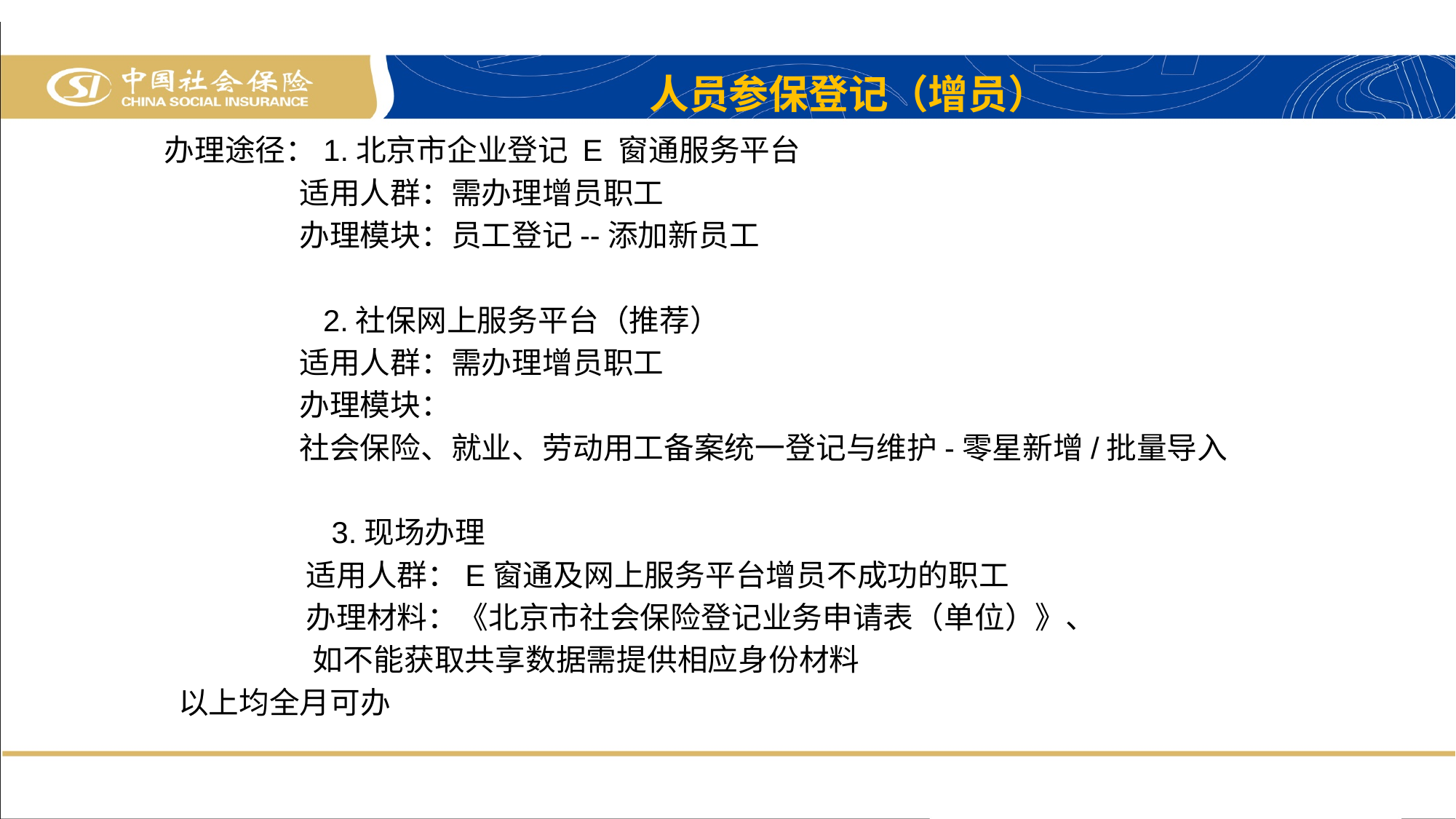

人员参保登记（增员）
办理途径：1.北京市企业登记 E 窗通服务平台
                   适用人群：需办理增员职工
                   办理模块：员工登记--添加新员工

                   2.社保网上服务平台（推荐）
                   适用人群：需办理增员职工
                   办理模块：
                   社会保险、就业、劳动用工备案统一登记与维护-零星新增/批量导入

                    3.现场办理
                    适用人群：E窗通及网上服务平台增员不成功的职工
                    办理材料：《北京市社会保险登记业务申请表（单位）》、
                     如不能获取共享数据需提供相应身份材料
 以上均全月可办